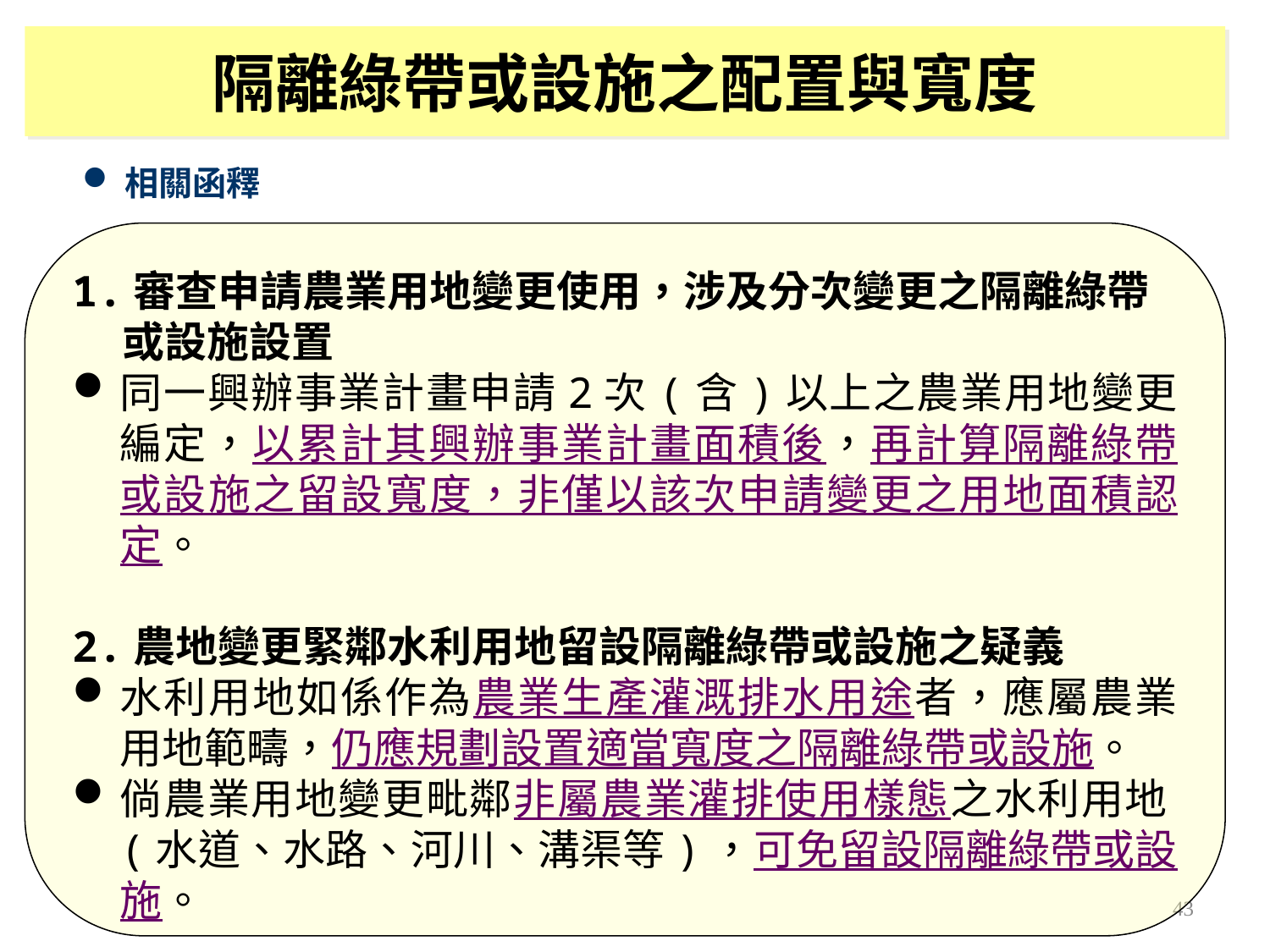

隔離綠帶或設施之配置與寬度

相關函釋
1.審查申請農業用地變更使用，涉及分次變更之隔離綠帶或設施設置
同一興辦事業計畫申請2次(含)以上之農業用地變更編定，以累計其興辦事業計畫面積後，再計算隔離綠帶或設施之留設寬度，非僅以該次申請變更之用地面積認定。

2.農地變更緊鄰水利用地留設隔離綠帶或設施之疑義
水利用地如係作為農業生產灌溉排水用途者，應屬農業用地範疇，仍應規劃設置適當寬度之隔離綠帶或設施。
倘農業用地變更毗鄰非屬農業灌排使用樣態之水利用地(水道、水路、河川、溝渠等)，可免留設隔離綠帶或設施。

43